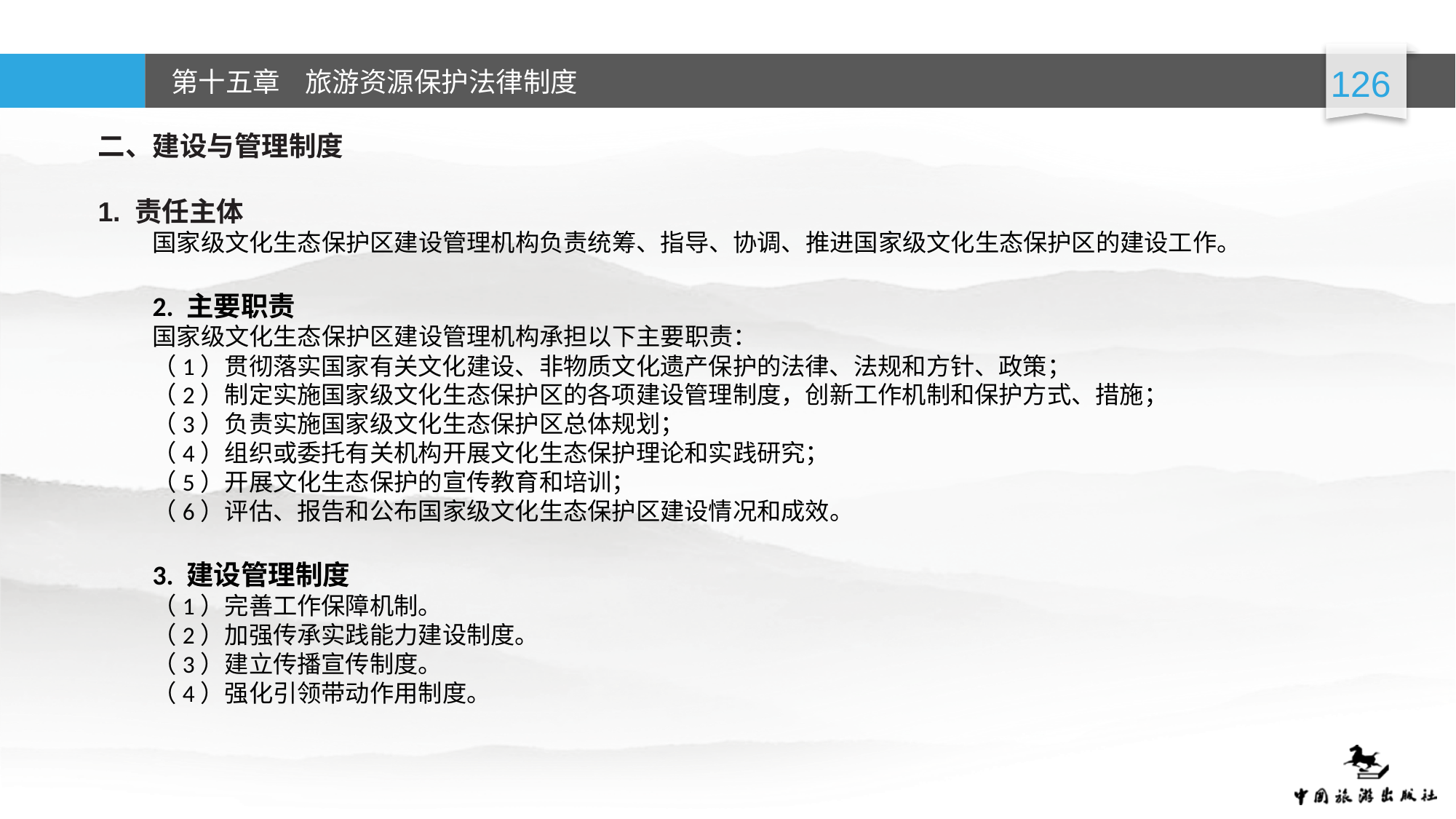

二、建设与管理制度

1. 责任主体
国家级文化生态保护区建设管理机构负责统筹、指导、协调、推进国家级文化生态保护区的建设工作。

2. 主要职责
国家级文化生态保护区建设管理机构承担以下主要职责：
（1）贯彻落实国家有关文化建设、非物质文化遗产保护的法律、法规和方针、政策；
（2）制定实施国家级文化生态保护区的各项建设管理制度，创新工作机制和保护方式、措施；
（3）负责实施国家级文化生态保护区总体规划；
（4）组织或委托有关机构开展文化生态保护理论和实践研究；
（5）开展文化生态保护的宣传教育和培训；
（6）评估、报告和公布国家级文化生态保护区建设情况和成效。

3. 建设管理制度
（1）完善工作保障机制。
（2）加强传承实践能力建设制度。
（3）建立传播宣传制度。
（4）强化引领带动作用制度。